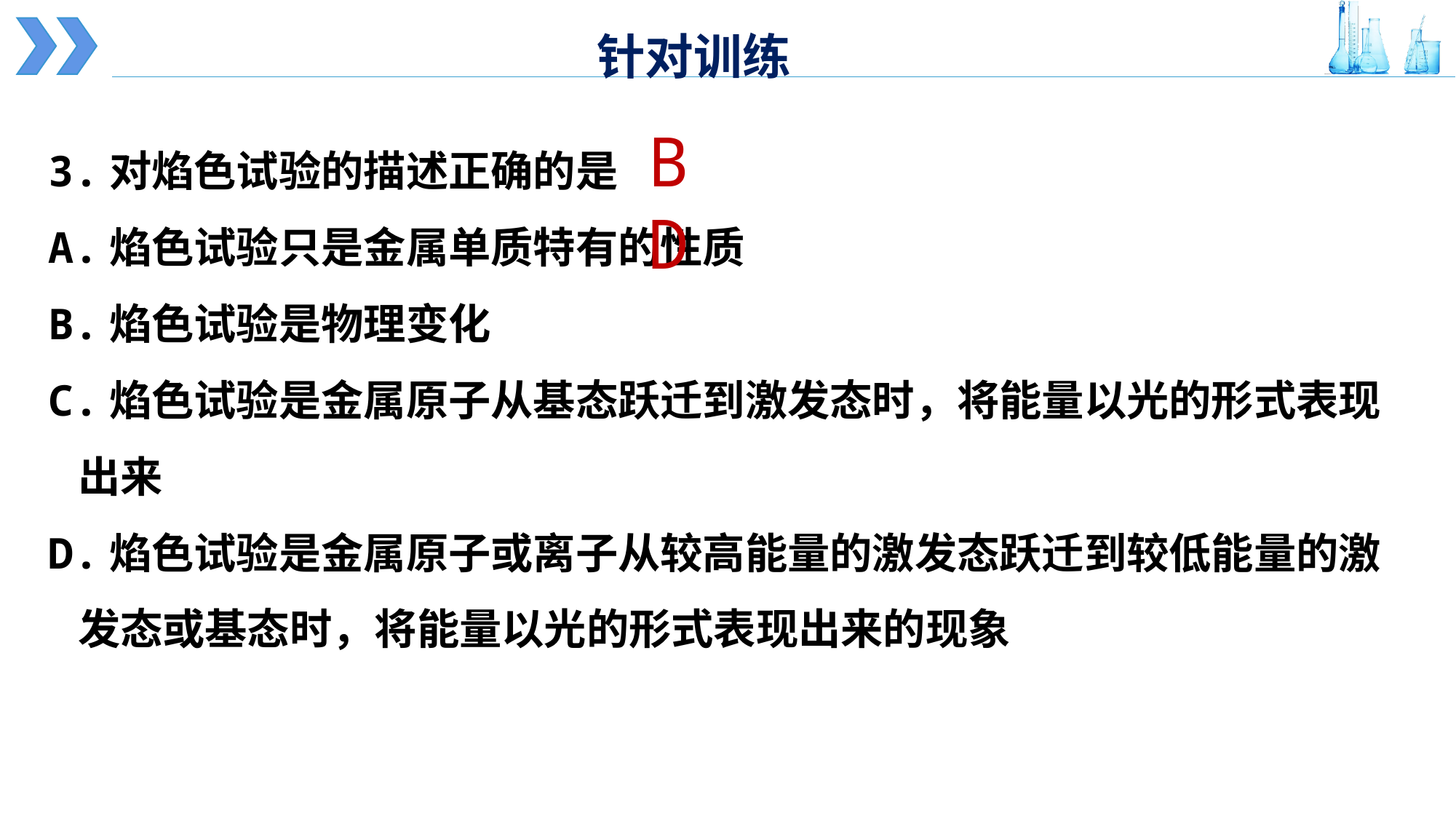

针对训练
3.对焰色试验的描述正确的是
A.焰色试验只是金属单质特有的性质
B.焰色试验是物理变化
C.焰色试验是金属原子从基态跃迁到激发态时，将能量以光的形式表现
  出来
D.焰色试验是金属原子或离子从较高能量的激发态跃迁到较低能量的激
  发态或基态时，将能量以光的形式表现出来的现象
B D